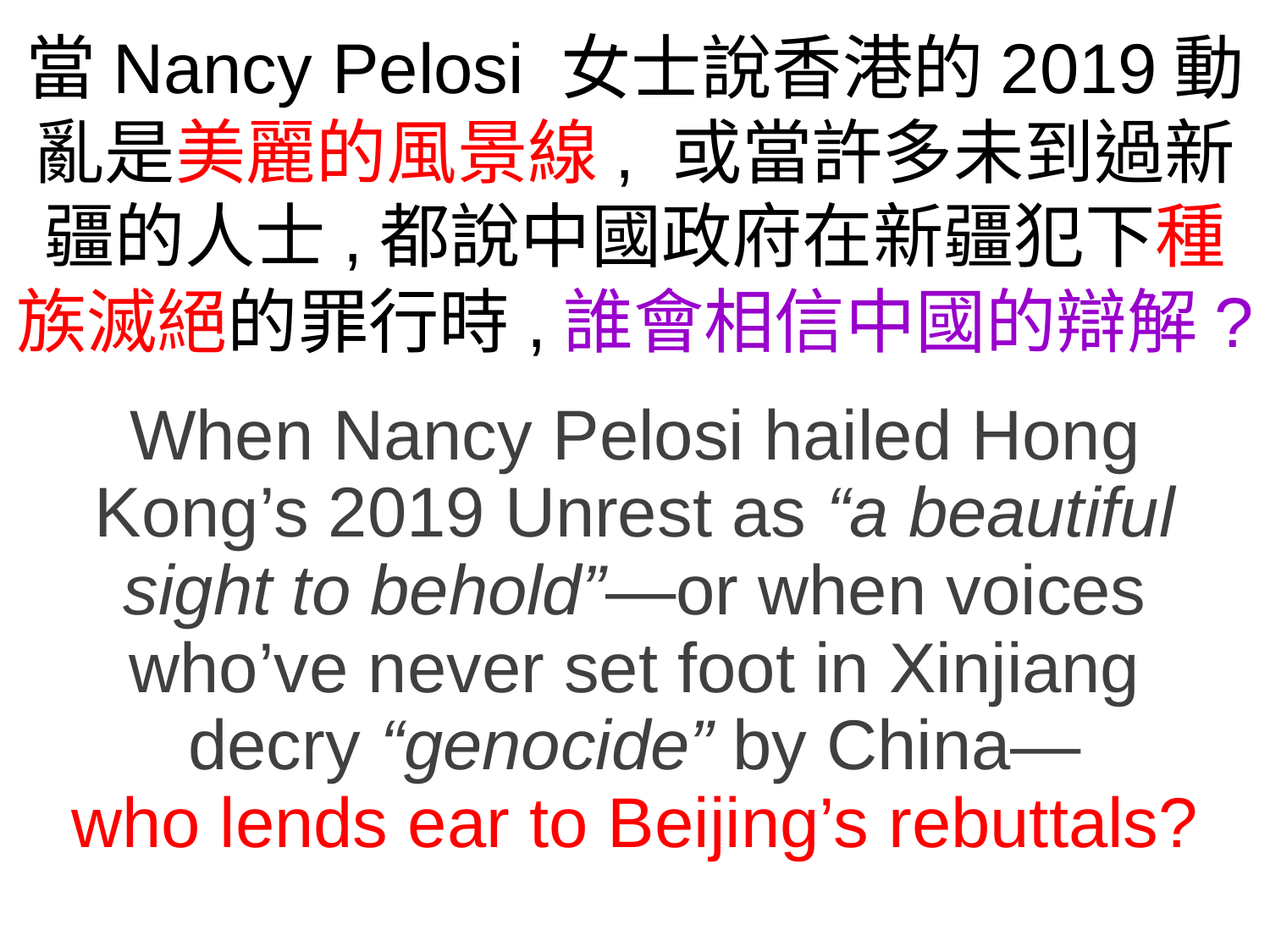

當Nancy Pelosi 女士說香港的2019動亂是美麗的風景線, 或當許多未到過新疆的人士,都說中國政府在新疆犯下種族滅絕的罪行時,誰會相信中國的辯解?
When Nancy Pelosi hailed Hong Kong’s 2019 Unrest as “a beautiful sight to behold”—or when voices who’ve never set foot in Xinjiang decry “genocide” by China—
who lends ear to Beijing’s rebuttals?